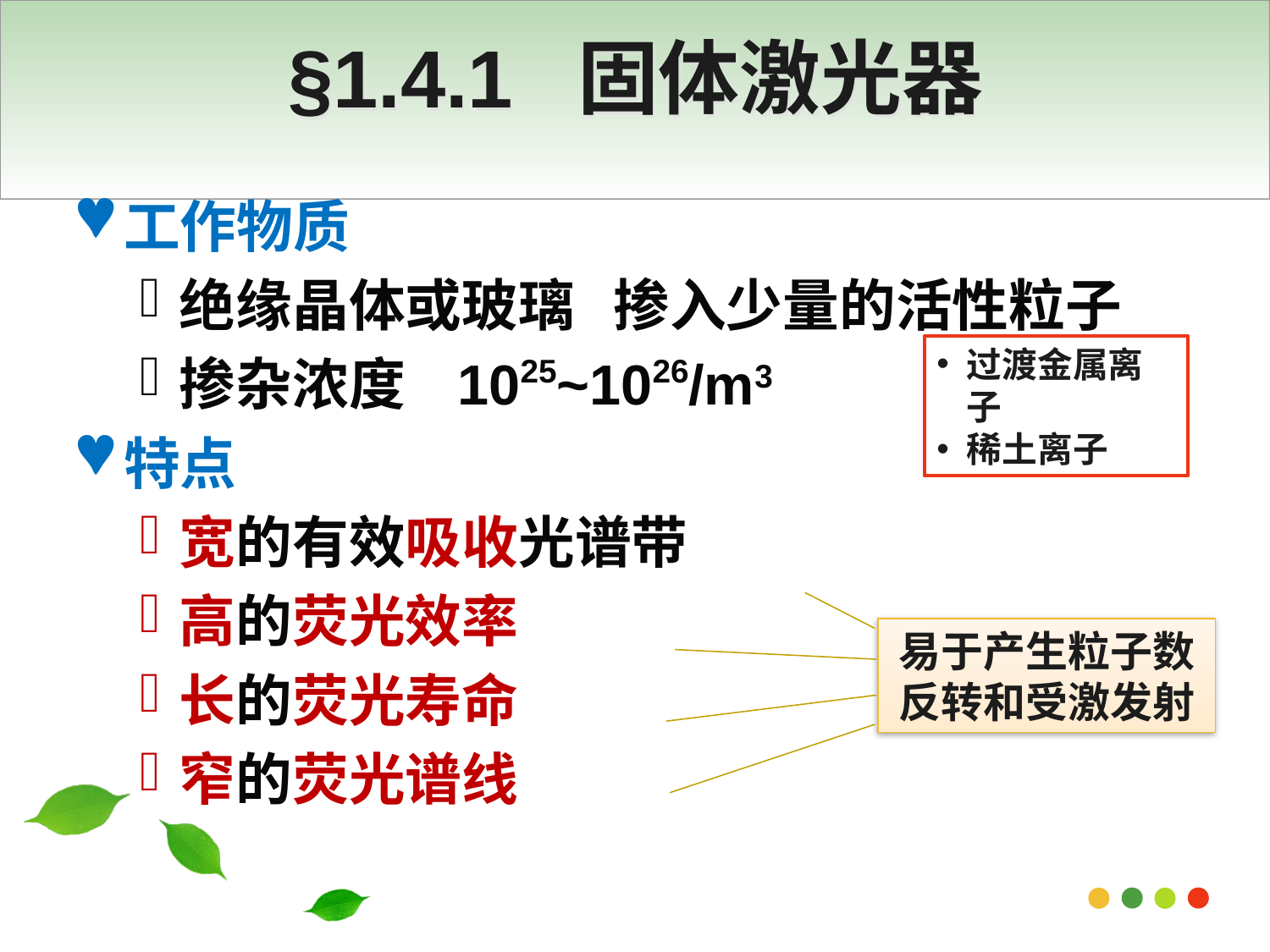

# §1.4.1  固体激光器
工作物质
绝缘晶体或玻璃   掺入少量的活性粒子
掺杂浓度   1025~1026/m3
特点
宽的有效吸收光谱带
高的荧光效率
长的荧光寿命
窄的荧光谱线

过渡金属离子
稀土离子
易于产生粒子数反转和受激发射